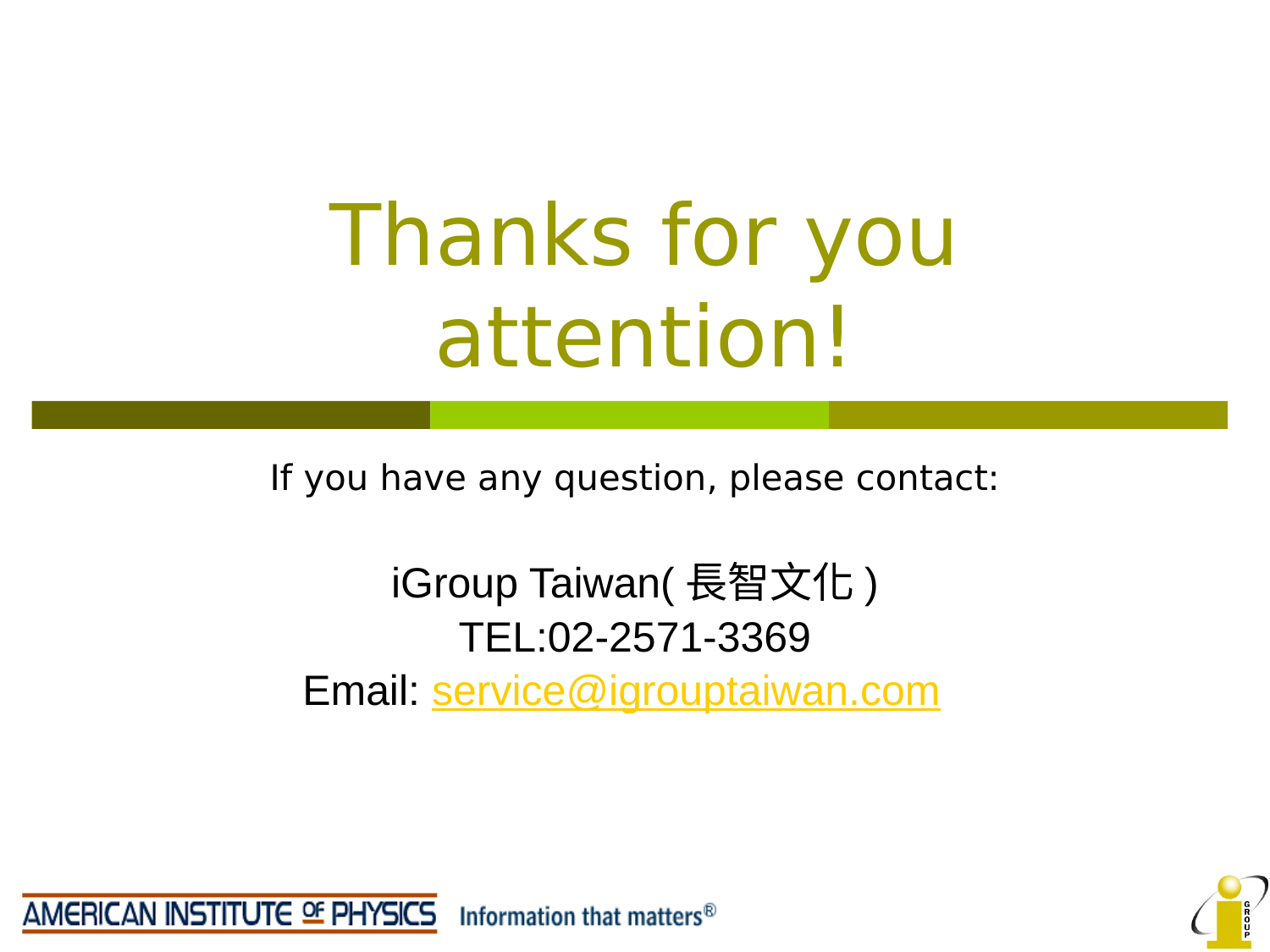

# Thanks for you attention!
If you have any question, please contact:

iGroup Taiwan(長智文化)
TEL:02-2571-3369
Email: service@igrouptaiwan.com